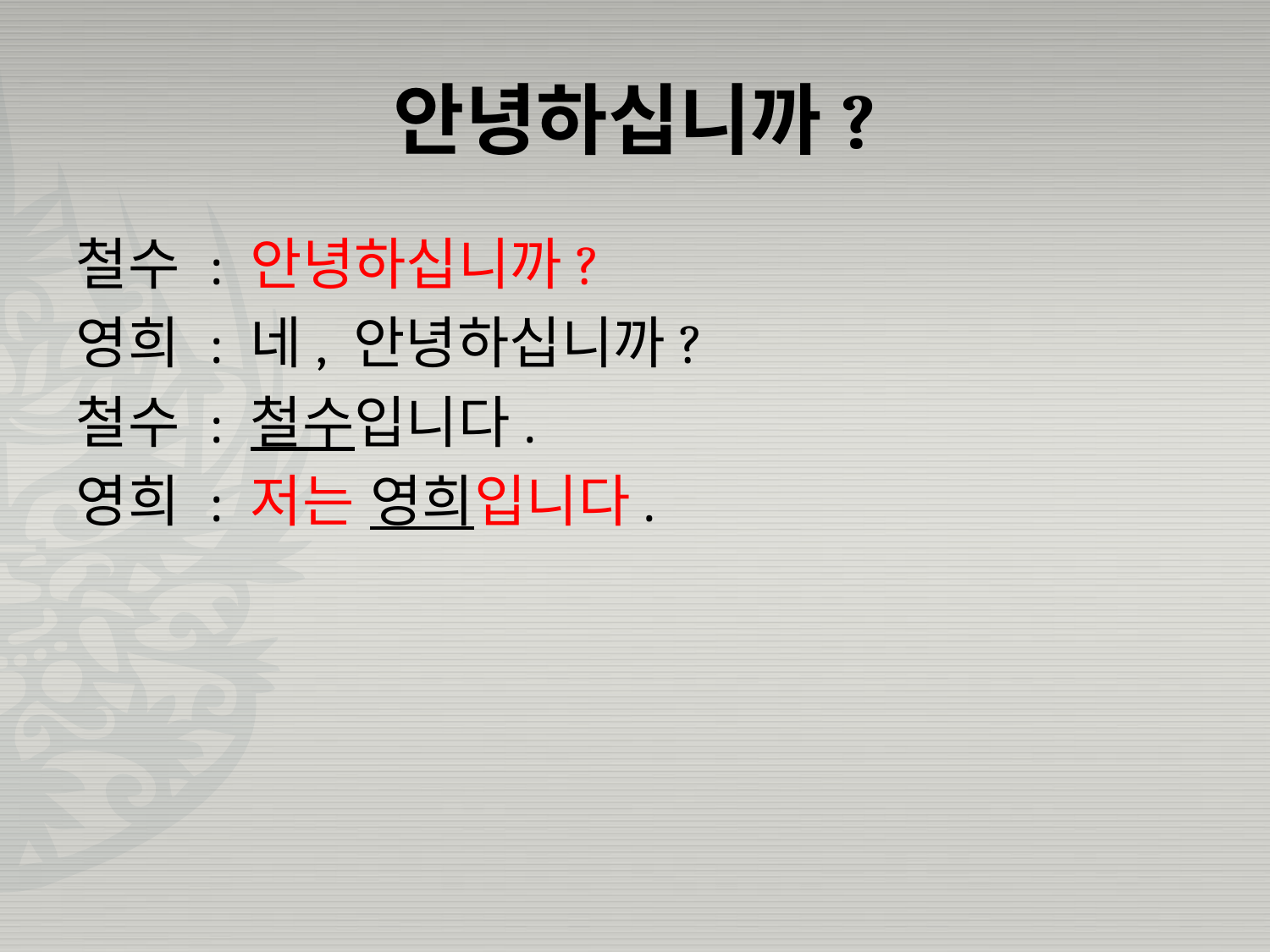

# 안녕하십니까?
철수 : 안녕하십니까?
영희 : 네, 안녕하십니까?
철수 : 철수입니다.
영희 : 저는 영희입니다.